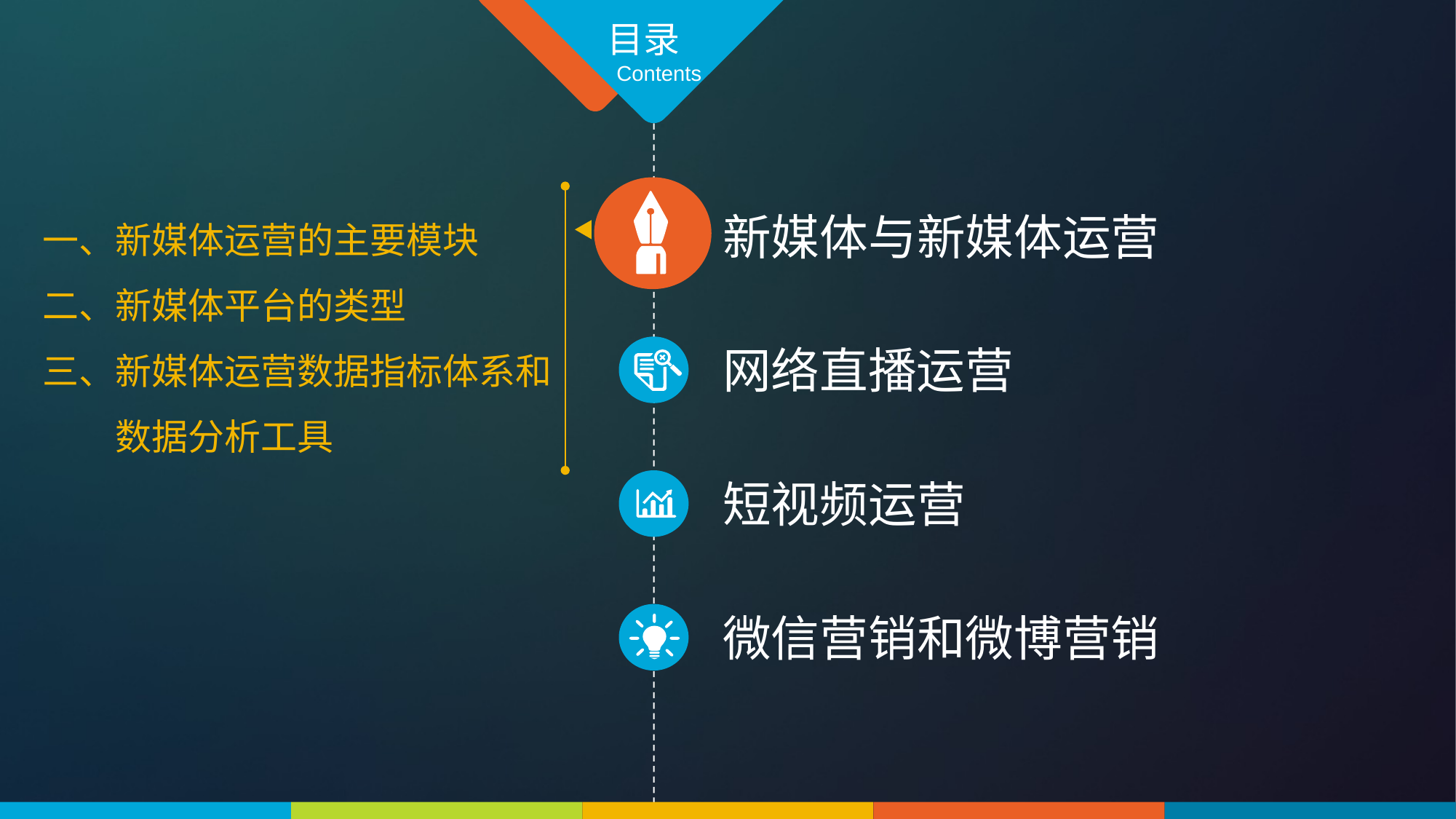

目录
Contents

一、新媒体运营的主要模块
二、新媒体平台的类型
三、新媒体运营数据指标体系和数据分析工具
新媒体与新媒体运营

网络直播运营

短视频运营

微信营销和微博营销